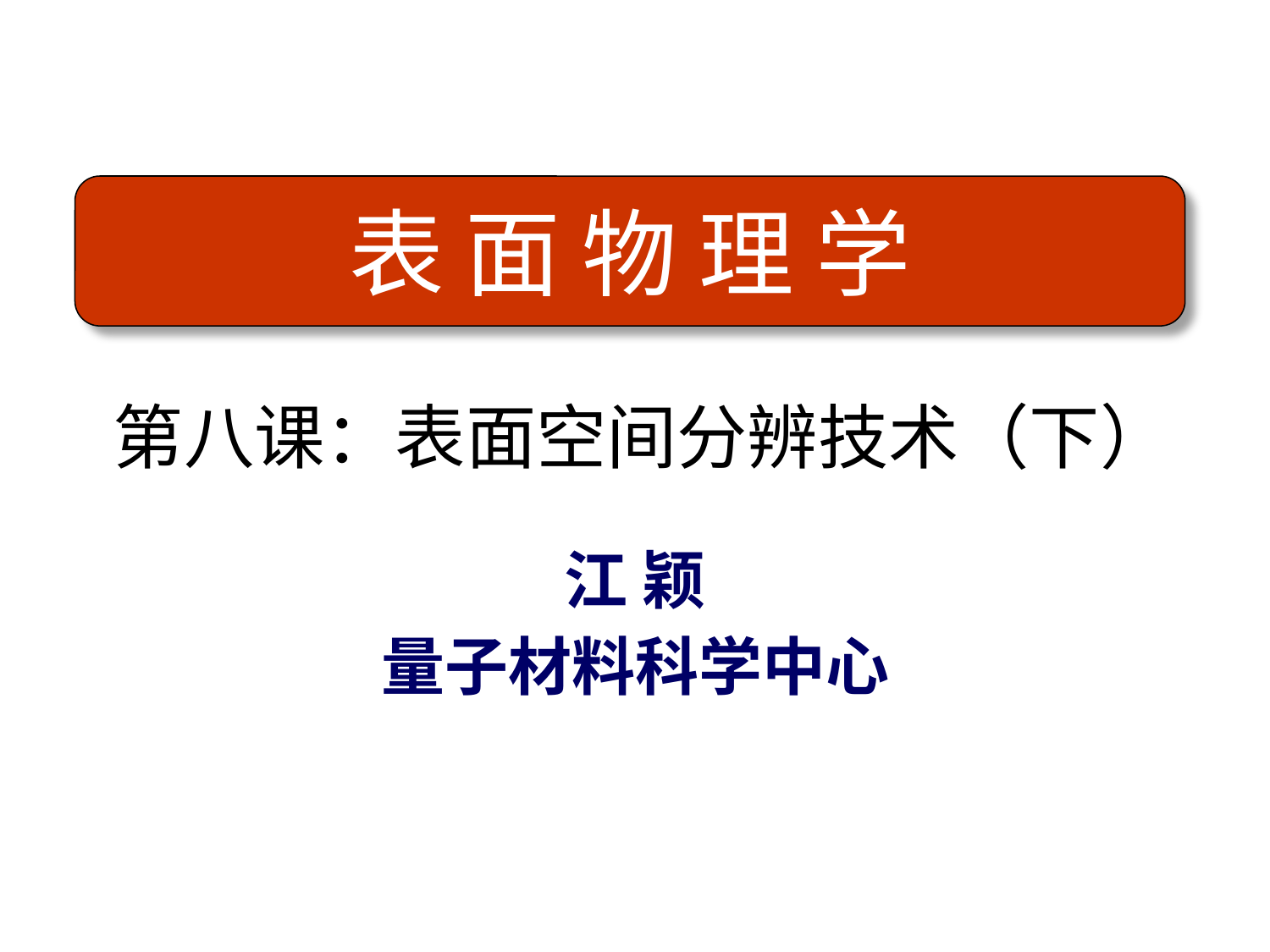

表 面 物 理 学
第八课：表面空间分辨技术（下）
江 颖
量子材料科学中心